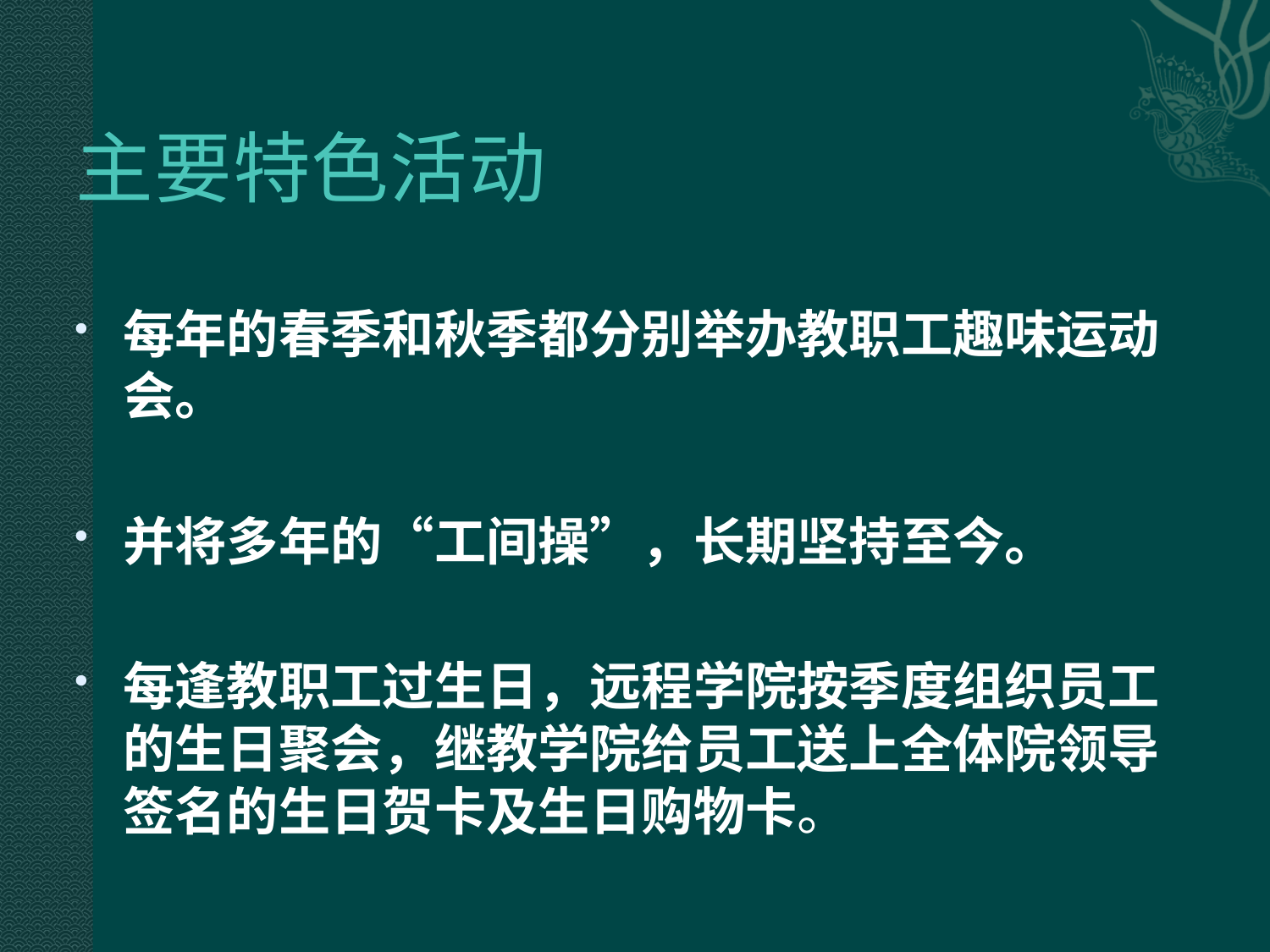

# 主要特色活动

每年的春季和秋季都分别举办教职工趣味运动会。

并将多年的“工间操”，长期坚持至今。

每逢教职工过生日，远程学院按季度组织员工的生日聚会，继教学院给员工送上全体院领导签名的生日贺卡及生日购物卡。